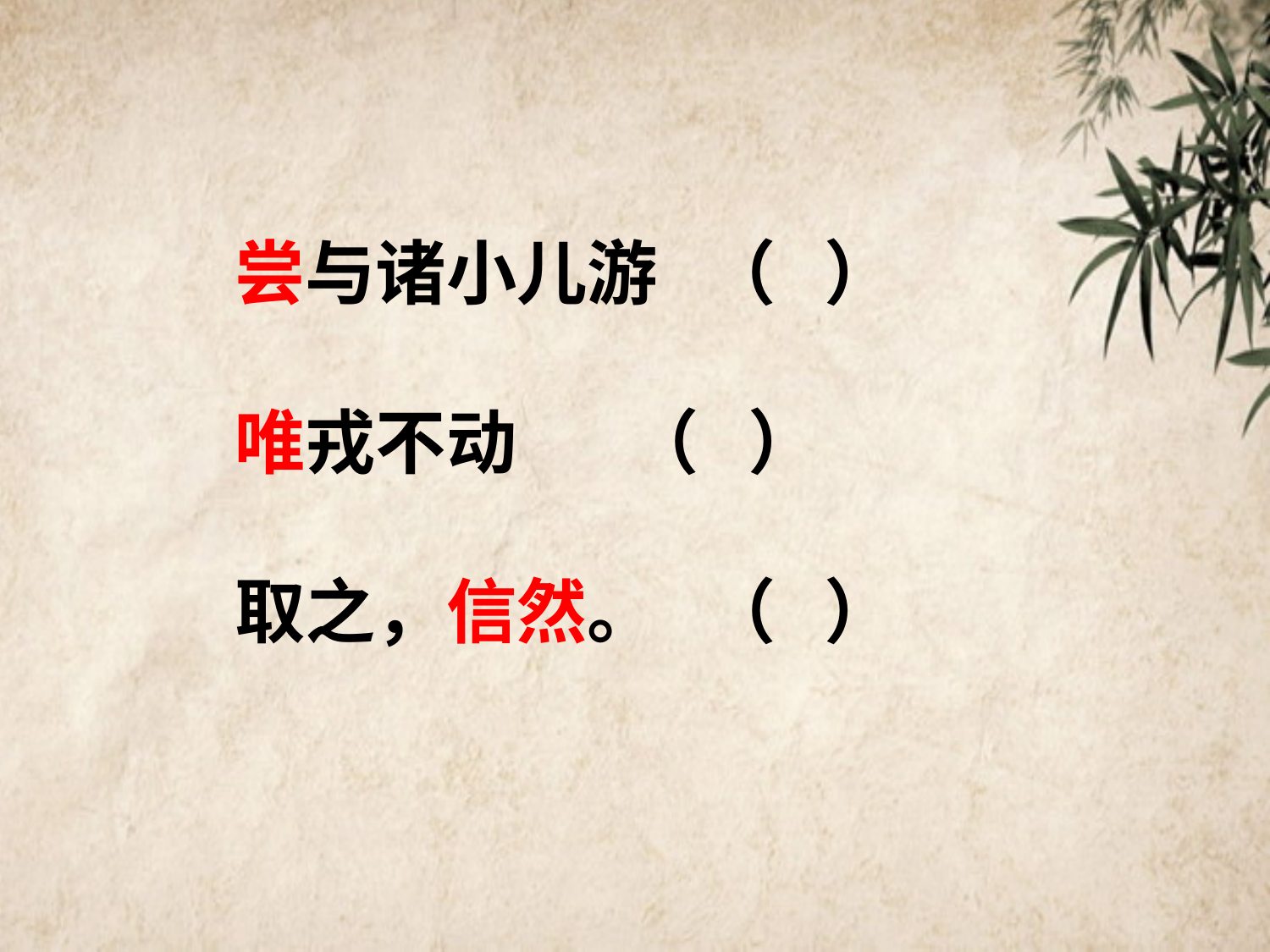

尝与诸小儿游   （   ）

唯戎不动       （   ）

取之，信然。   （   ）